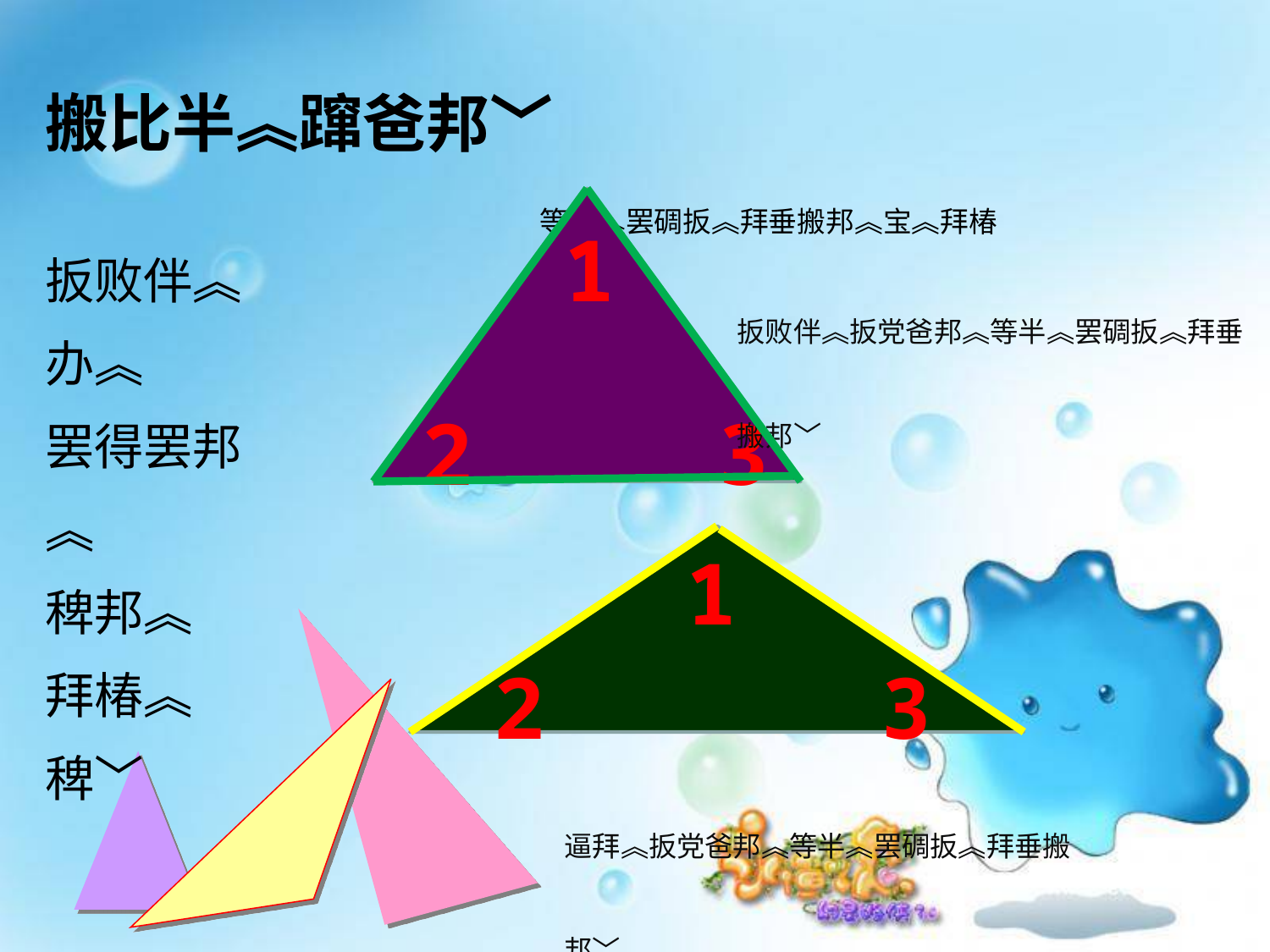

搬比半︽蹿爸邦﹀
等半︽罢碉扳︽拜垂搬邦︽宝︽拜椿︽搬﹀

1
扳败伴︽
办︽
罢得罢邦︽
稗邦︽
拜椿︽
稗﹀
扳败伴︽扳党爸邦︽等半︽罢碉扳︽拜垂搬邦﹀
2
3

1

2
3

逼拜︽扳党爸邦︽等半︽罢碉扳︽拜垂搬邦﹀